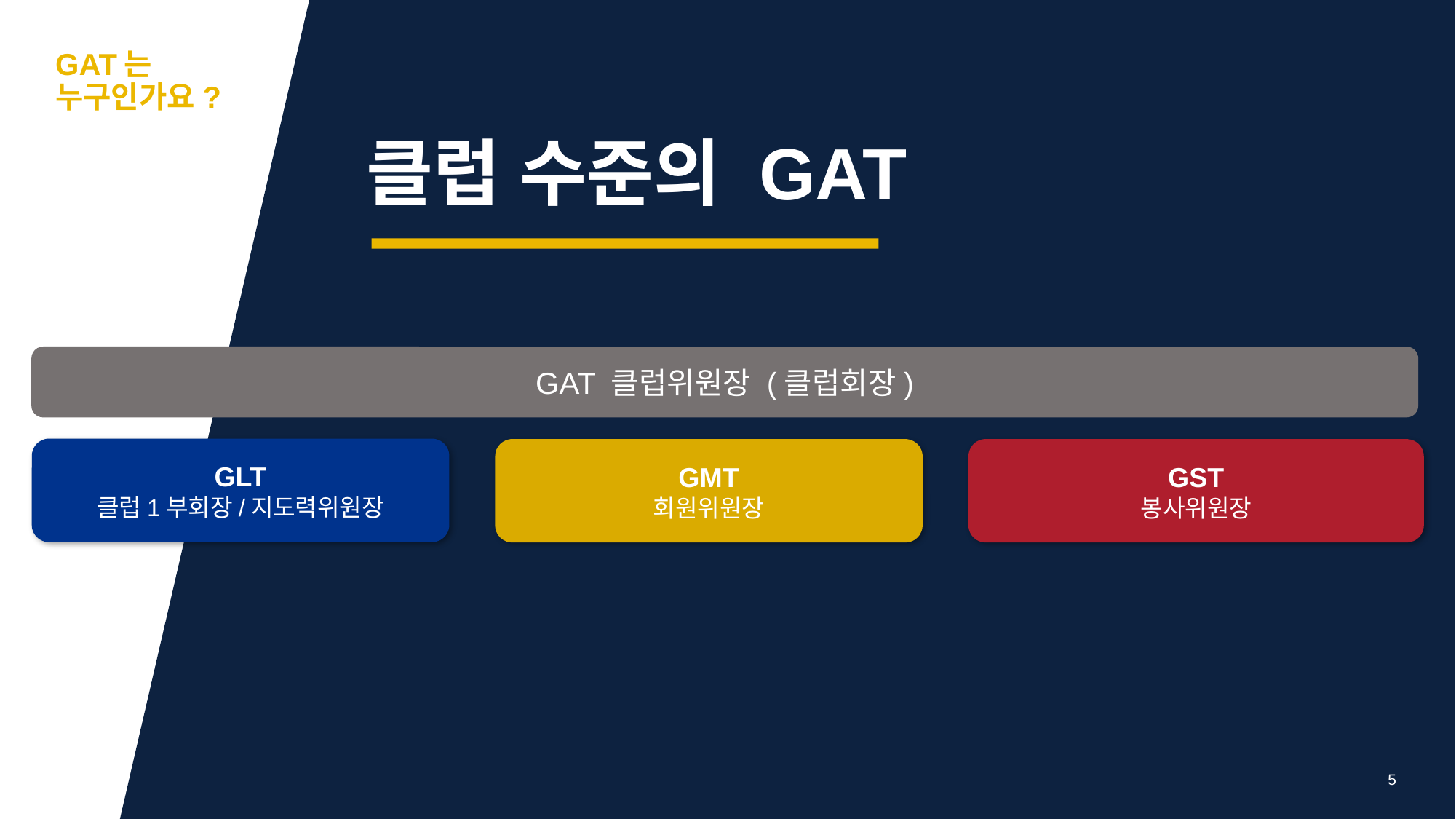

aa

GAT는 누구인가요?
클럽 수준의 GAT
GAT 클럽위원장 (클럽회장)
GLT
클럽1부회장/지도력위원장
GST
봉사위원장
GMT
회원위원장
5